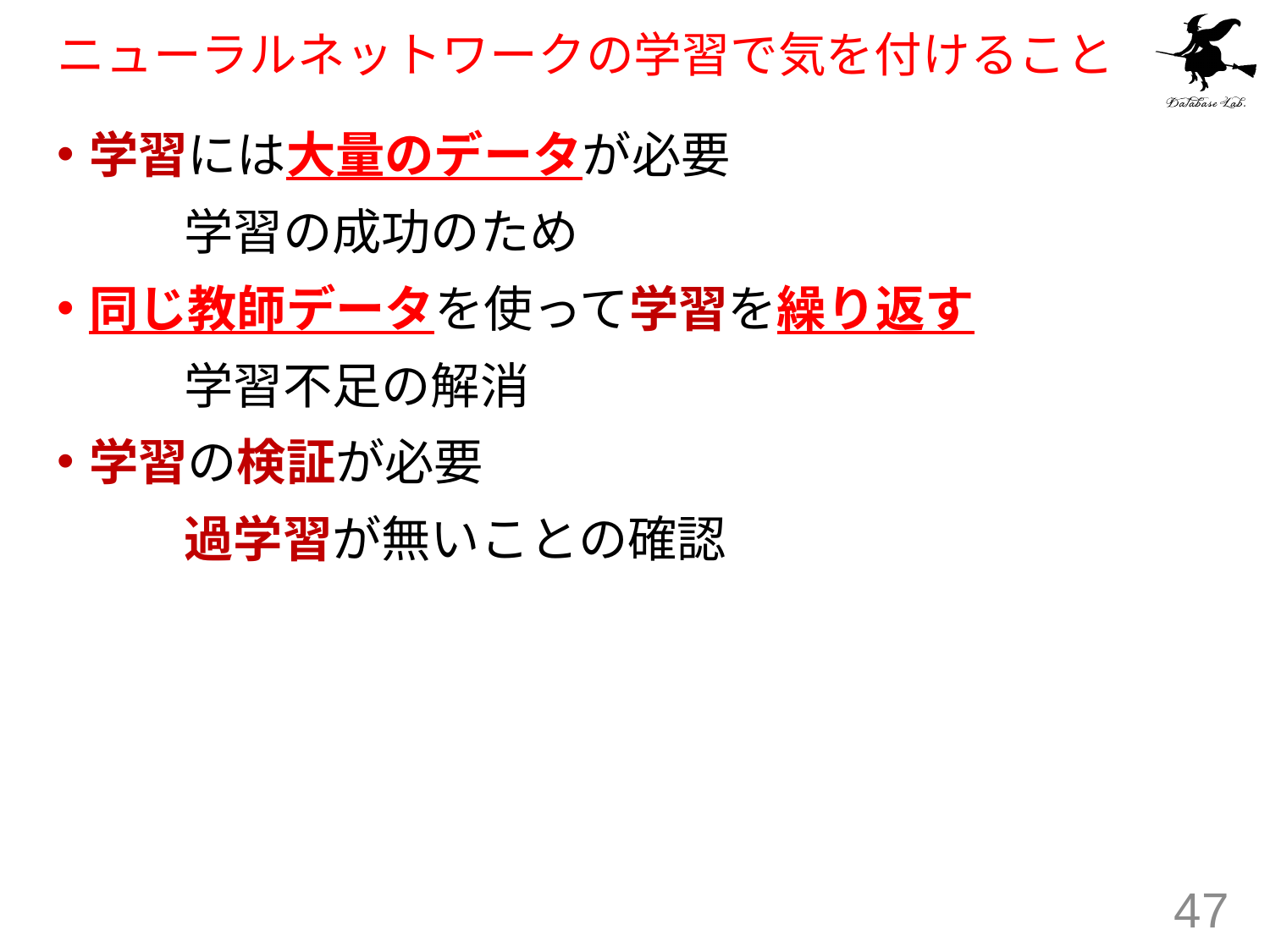

# ニューラルネットワークの学習で気を付けること
学習には大量のデータが必要
	学習の成功のため
同じ教師データを使って学習を繰り返す
	学習不足の解消
学習の検証が必要
	過学習が無いことの確認
47